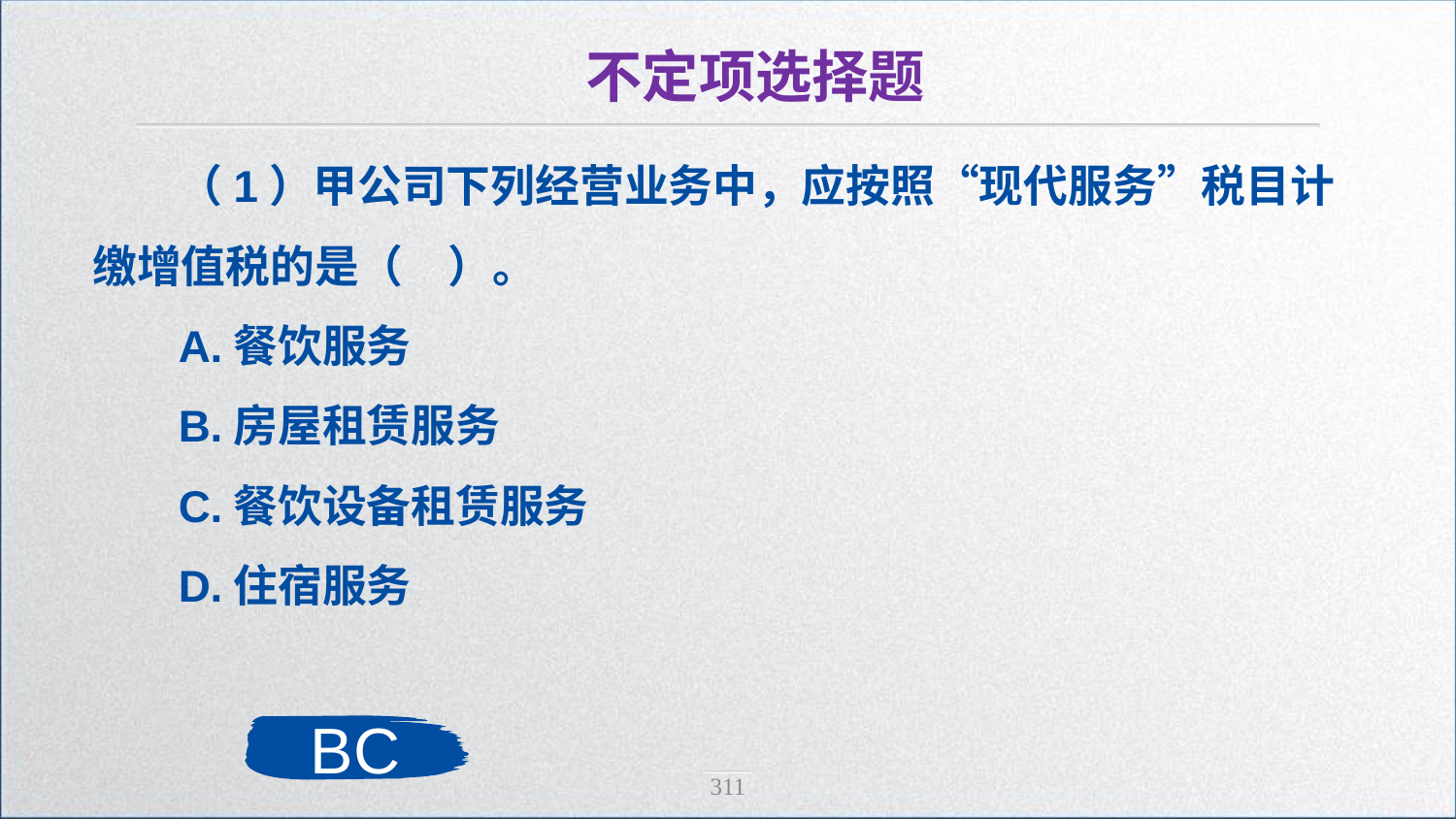

不定项选择题
（1）甲公司下列经营业务中，应按照“现代服务”税目计缴增值税的是（　）。
A.餐饮服务
B.房屋租赁服务
C.餐饮设备租赁服务
D.住宿服务

BC

311